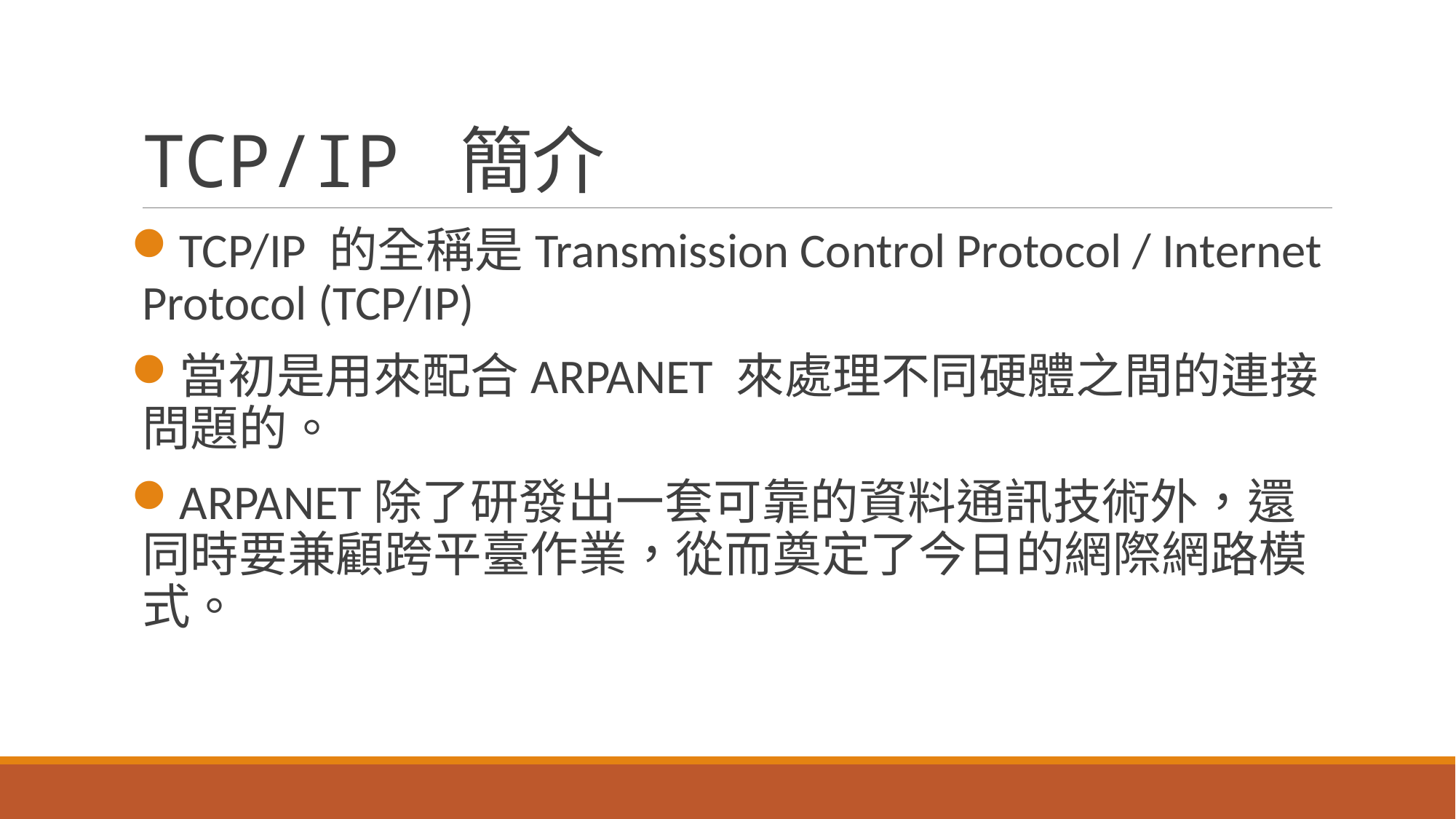

# TCP/IP 簡介
TCP/IP 的全稱是Transmission Control Protocol / Internet Protocol (TCP/IP)
當初是用來配合ARPANET 來處理不同硬體之間的連接問題的。
ARPANET除了研發出一套可靠的資料通訊技術外，還同時要兼顧跨平臺作業，從而奠定了今日的網際網路模式。